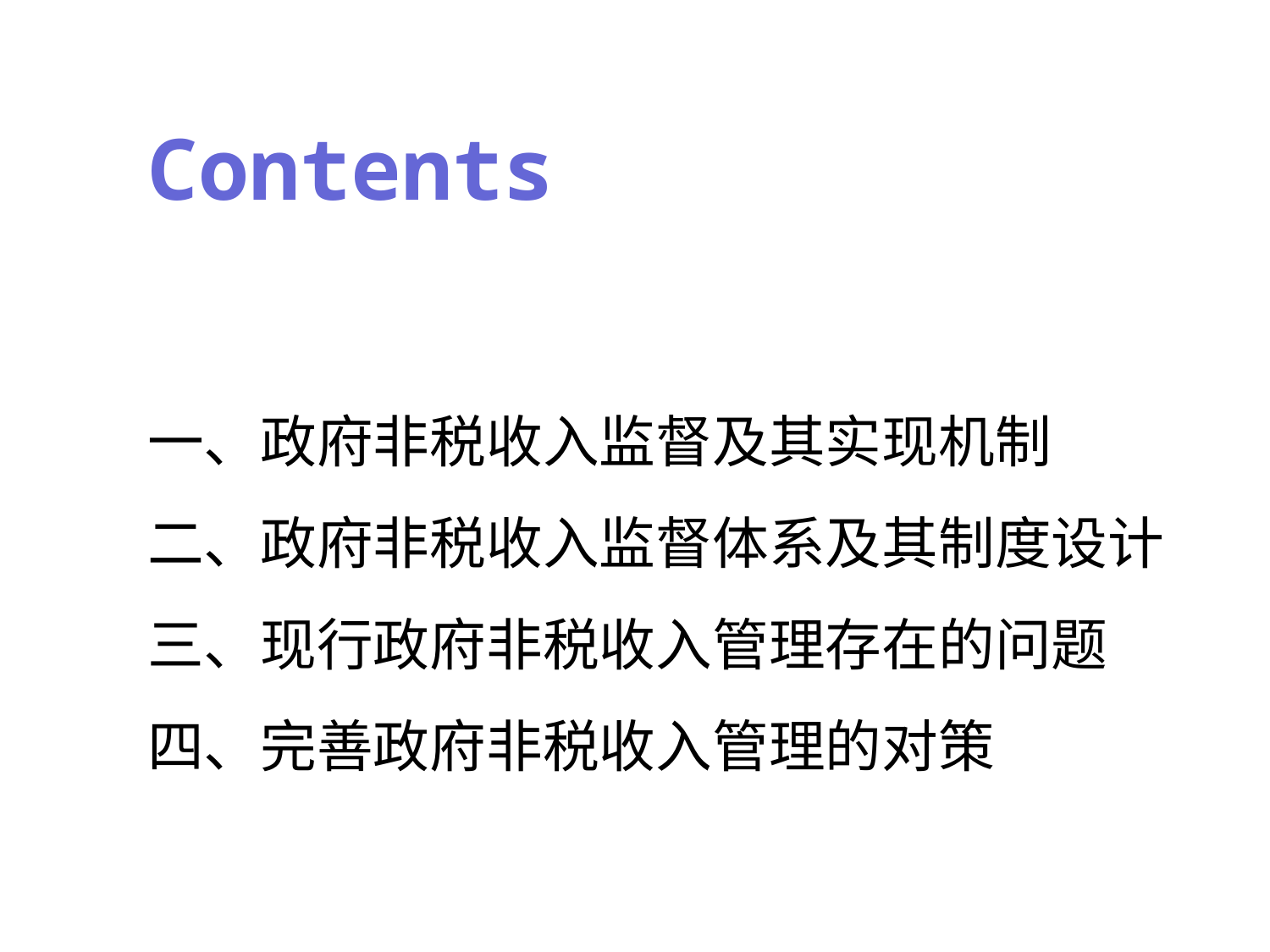

Contents
一、政府非税收入监督及其实现机制
二、政府非税收入监督体系及其制度设计
三、现行政府非税收入管理存在的问题
四、完善政府非税收入管理的对策